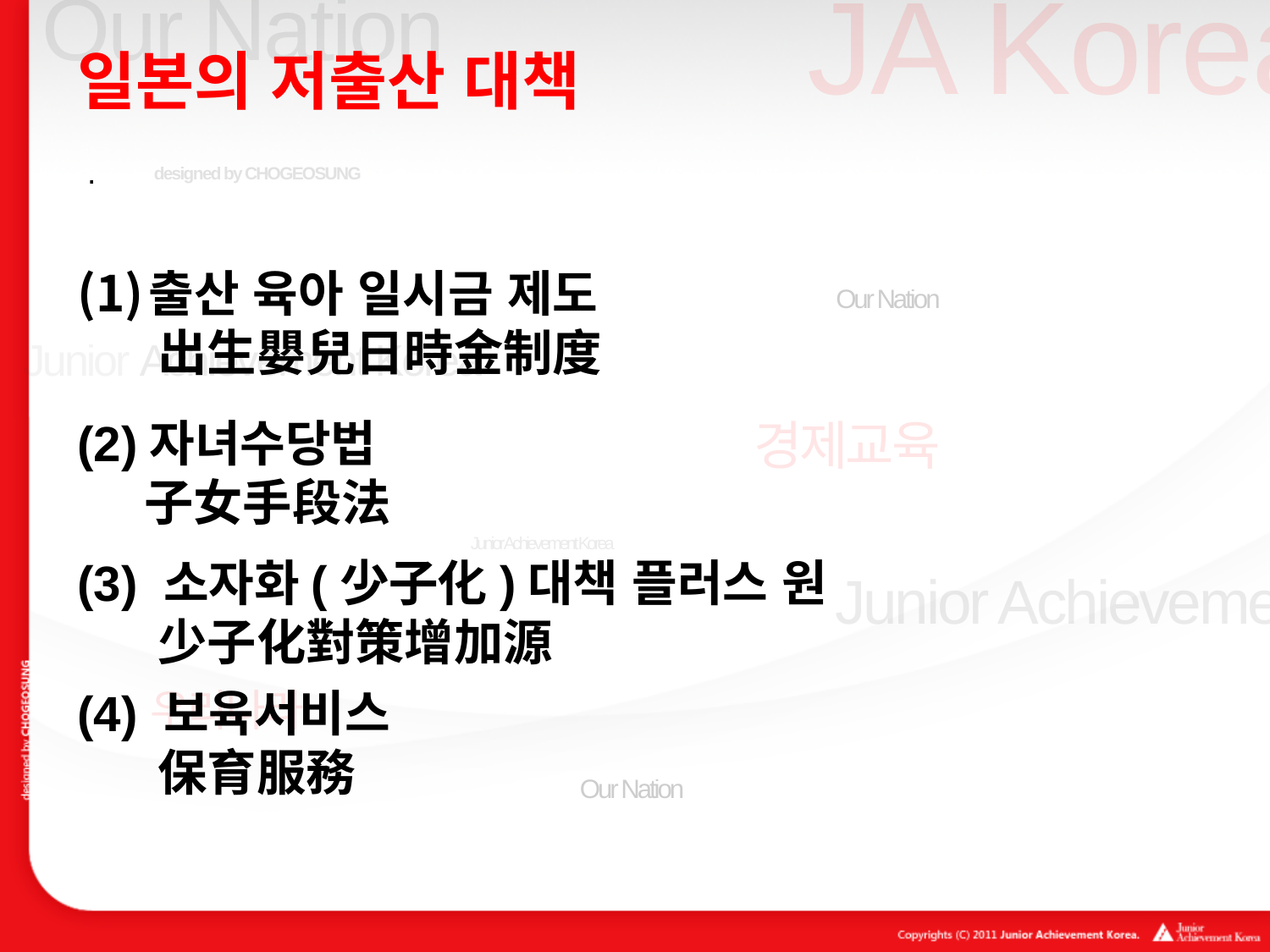

# 일본의 저출산 대책
.

출산 육아 일시금 제도
     出生嬰兒日時金制度

(2)자녀수당법
    子女手段法

(3) 소자화(少子化)대책 플러스 원
     少子化對策增加源

(4) 보육서비스
     保育服務